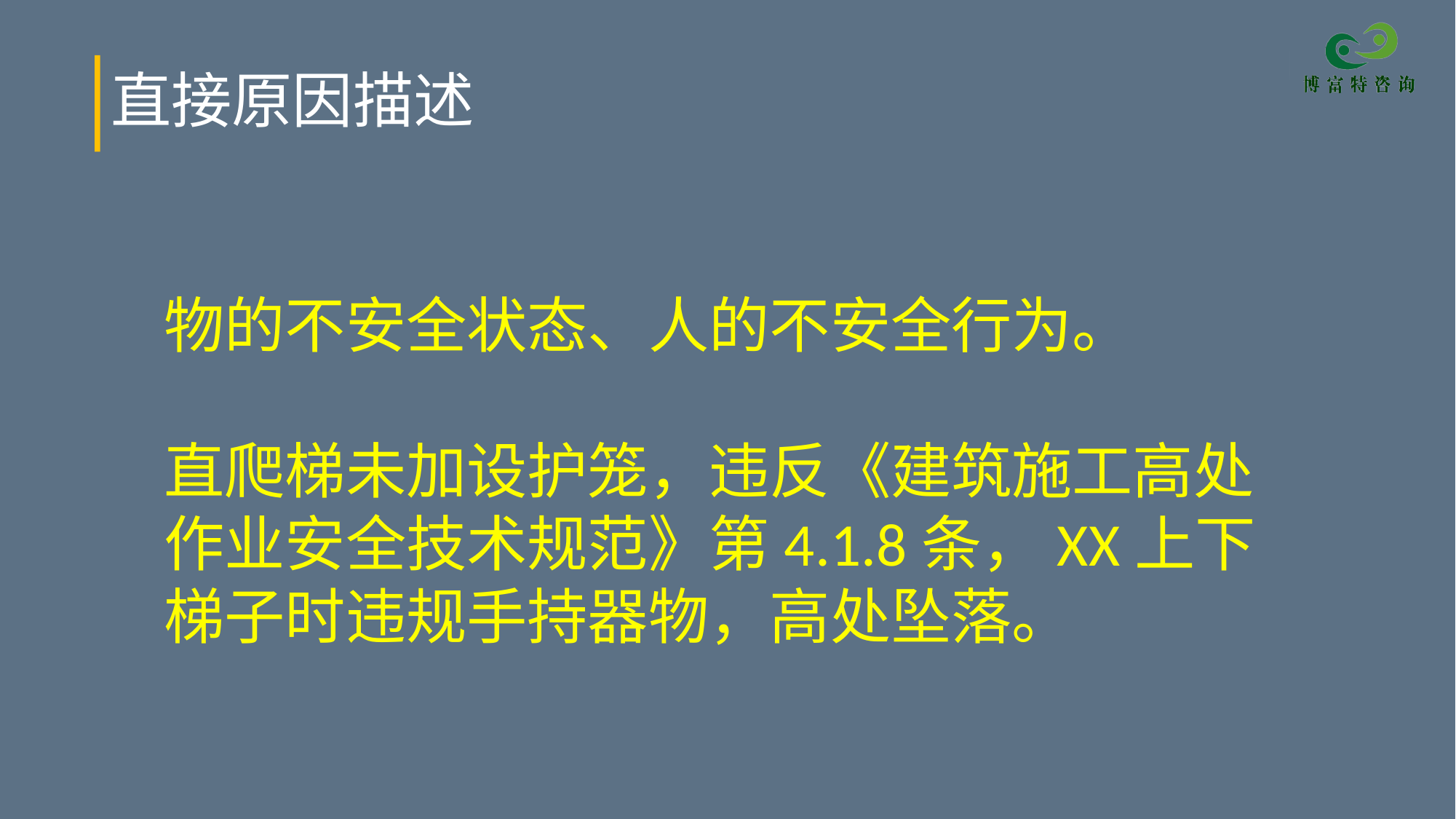

直接原因描述
物的不安全状态、人的不安全行为。

直爬梯未加设护笼，违反《建筑施工高处作业安全技术规范》第4.1.8条，XX上下梯子时违规手持器物，高处坠落。